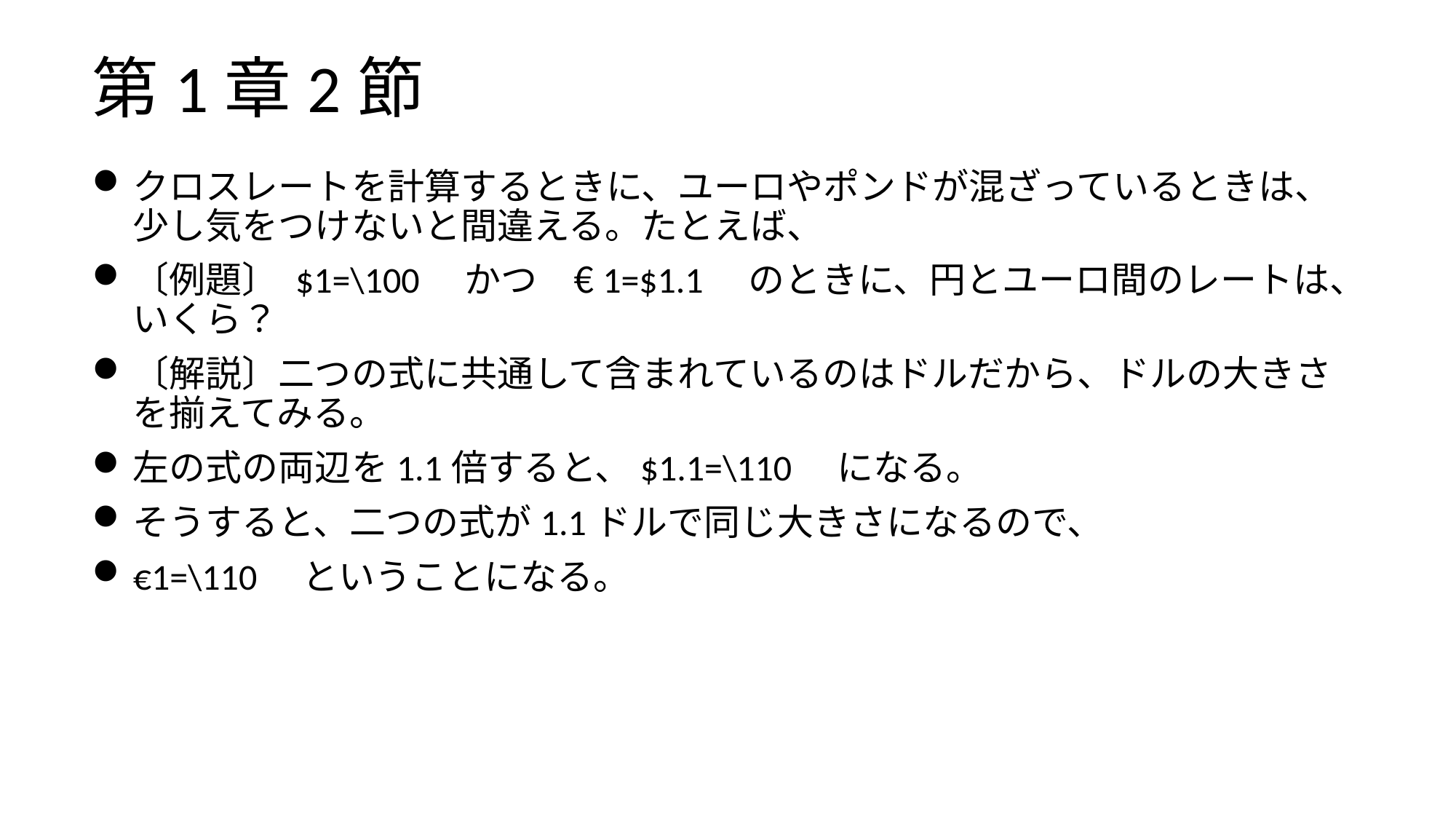

# 第1章2節
クロスレートを計算するときに、ユーロやポンドが混ざっているときは、少し気をつけないと間違える。たとえば、
〔例題〕 $1=\100　かつ　€1=$1.1　のときに、円とユーロ間のレートは、いくら？
〔解説〕二つの式に共通して含まれているのはドルだから、ドルの大きさを揃えてみる。
左の式の両辺を1.1倍すると、$1.1=\110　になる。
そうすると、二つの式が1.1ドルで同じ大きさになるので、
€1=\110　ということになる。